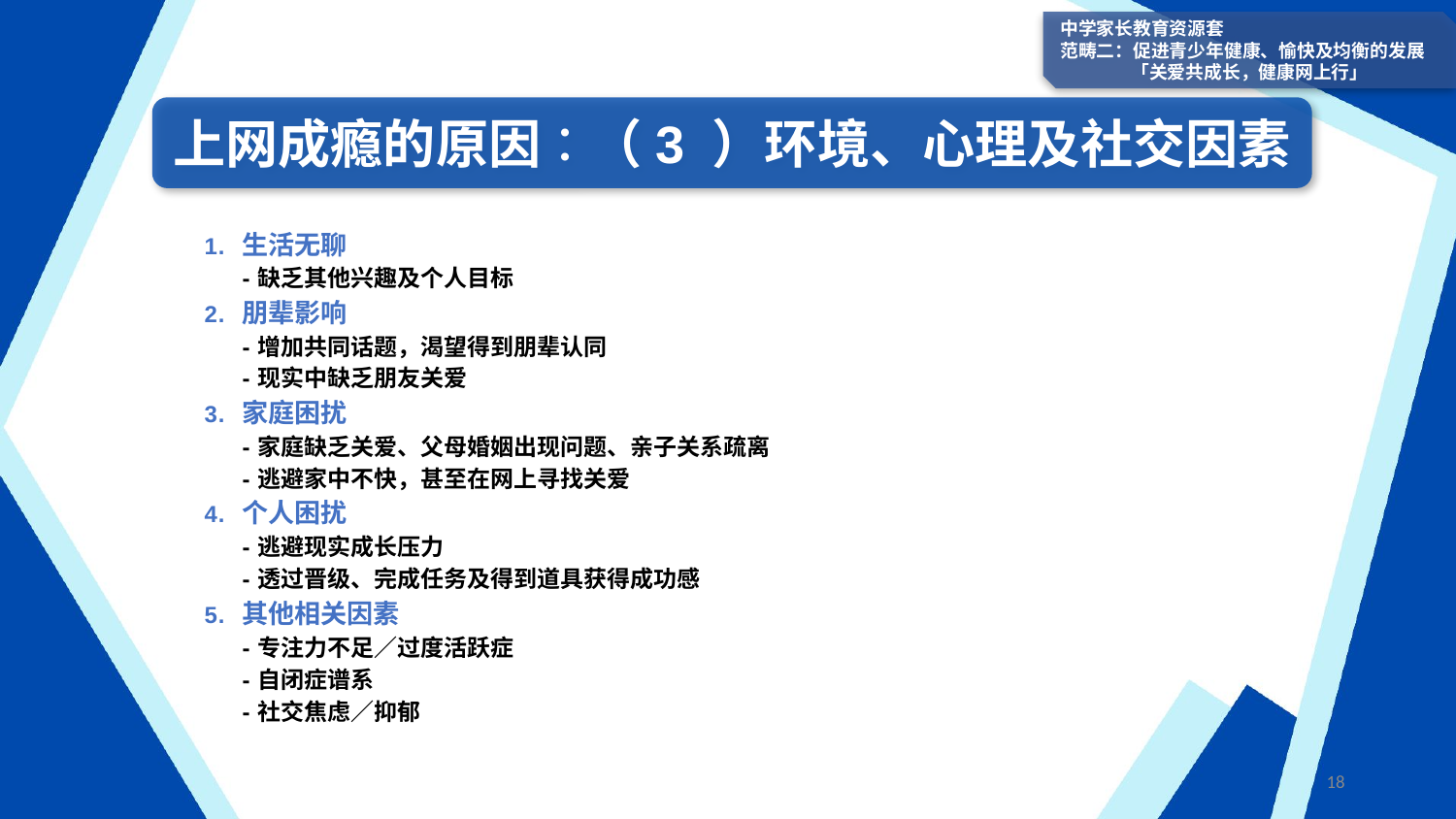

中学家长教育资源套
范畴二：促进青少年健康、愉快及均衡的发展
「关爱共成长，健康网上行」
上网成瘾的原因︰（3 ）环境、心理及社交因素
生活无聊
- 缺乏其他兴趣及个人目标
朋辈影响
- 增加共同话题，渴望得到朋辈认同
- 现实中缺乏朋友关爱
家庭困扰
- 家庭缺乏关爱、父母婚姻出现问题、亲子关系疏离
- 逃避家中不快，甚至在网上寻找关爱
个人困扰
- 逃避现实成长压力
- 透过晋级、完成任务及得到道具获得成功感
其他相关因素
- 专注力不足／过度活跃症
- 自闭症谱系
- 社交焦虑／抑郁
18